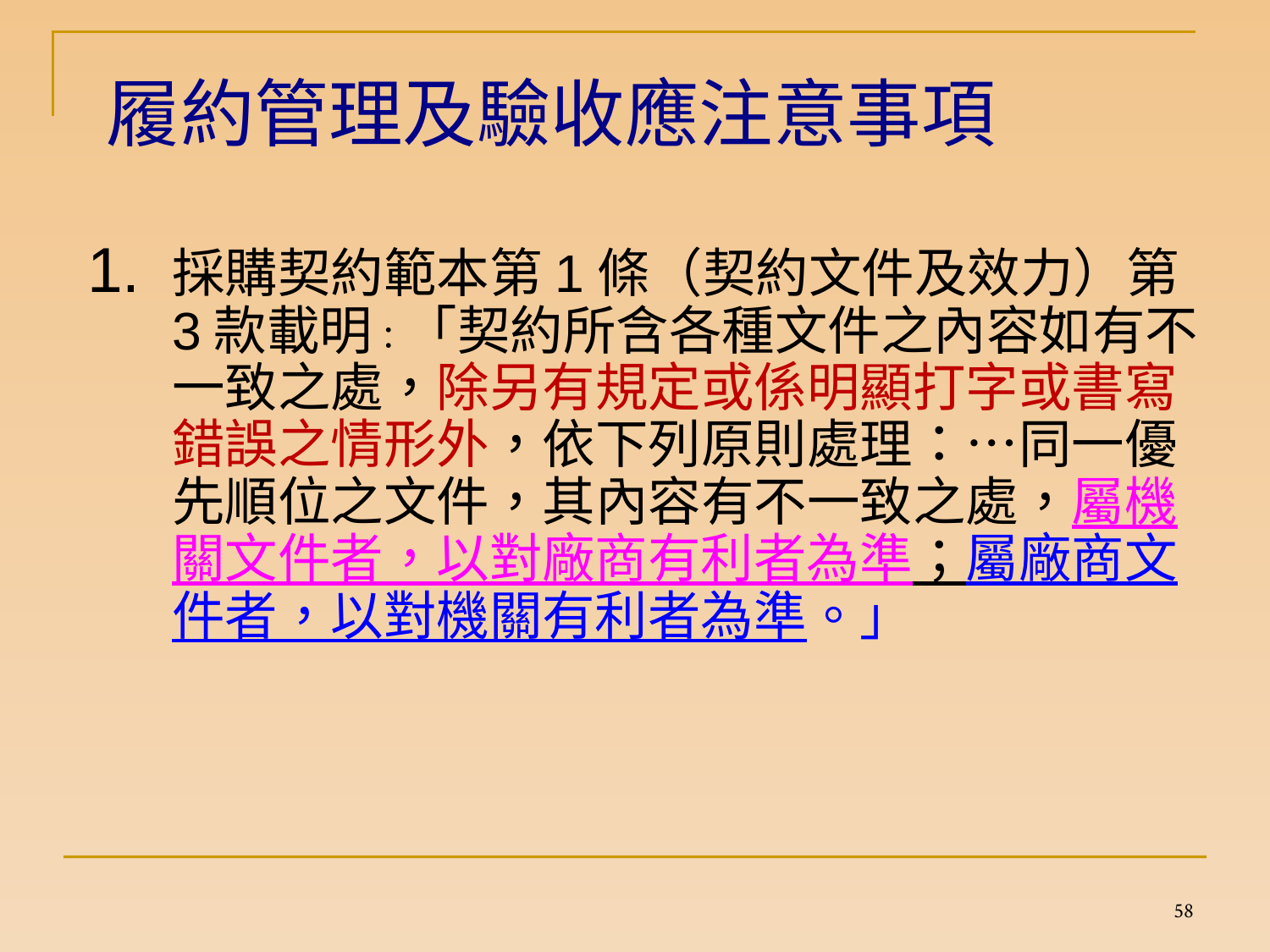

# 履約管理及驗收應注意事項
採購契約範本第1條（契約文件及效力）第3款載明：「契約所含各種文件之內容如有不一致之處，除另有規定或係明顯打字或書寫錯誤之情形外，依下列原則處理：…同一優先順位之文件，其內容有不一致之處，屬機關文件者，以對廠商有利者為準；屬廠商文件者，以對機關有利者為準。」
58